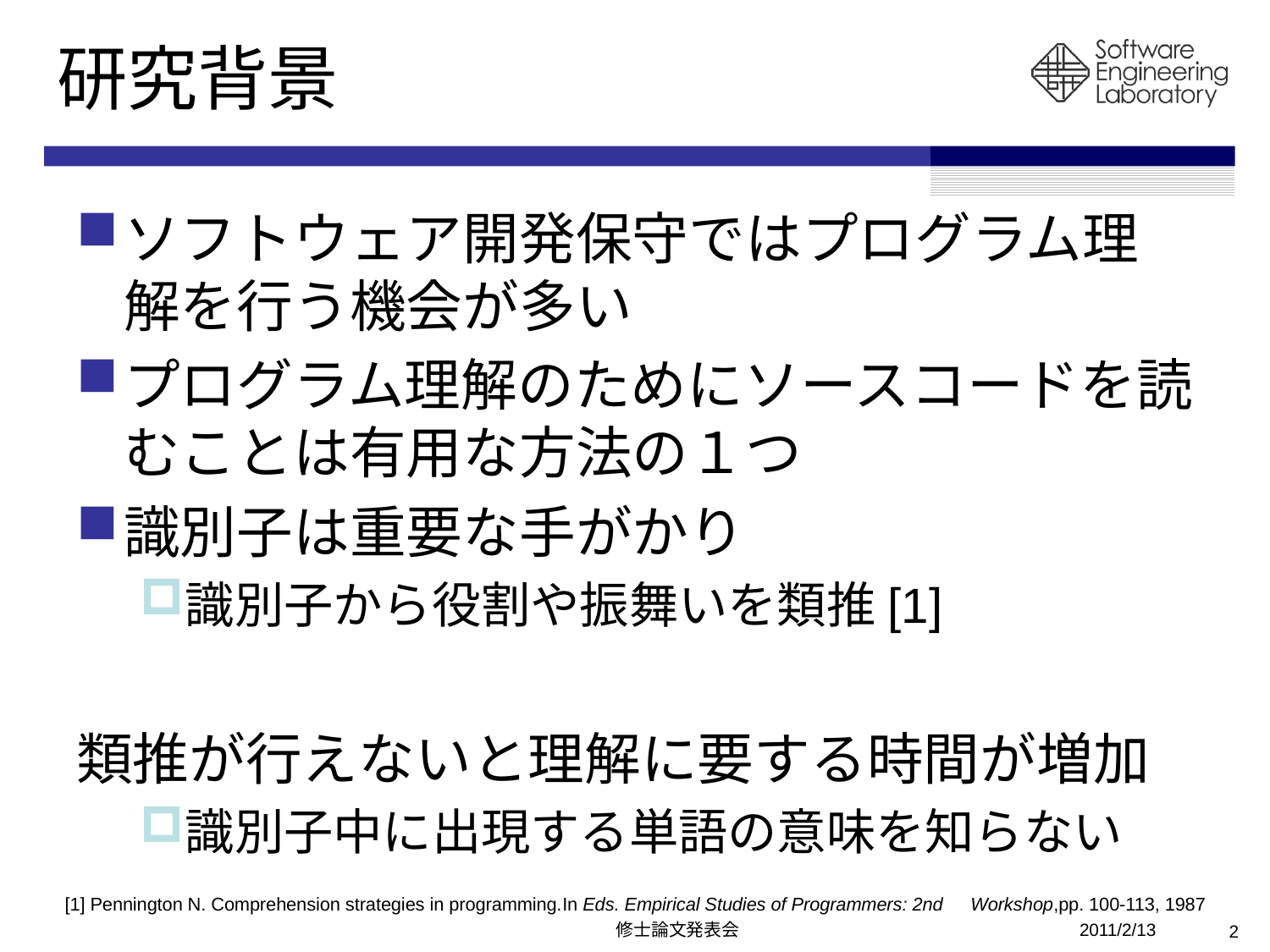

# 研究背景
ソフトウェア開発保守ではプログラム理解を行う機会が多い
プログラム理解のためにソースコードを読むことは有用な方法の１つ
識別子は重要な手がかり
識別子から役割や振舞いを類推[1]

類推が行えないと理解に要する時間が増加
識別子中に出現する単語の意味を知らない
[1] Pennington N. Comprehension strategies in programming.In Eds. Empirical Studies of Programmers: 2nd　Workshop,pp. 100-113, 1987
修士論文発表会
2011/2/13
2